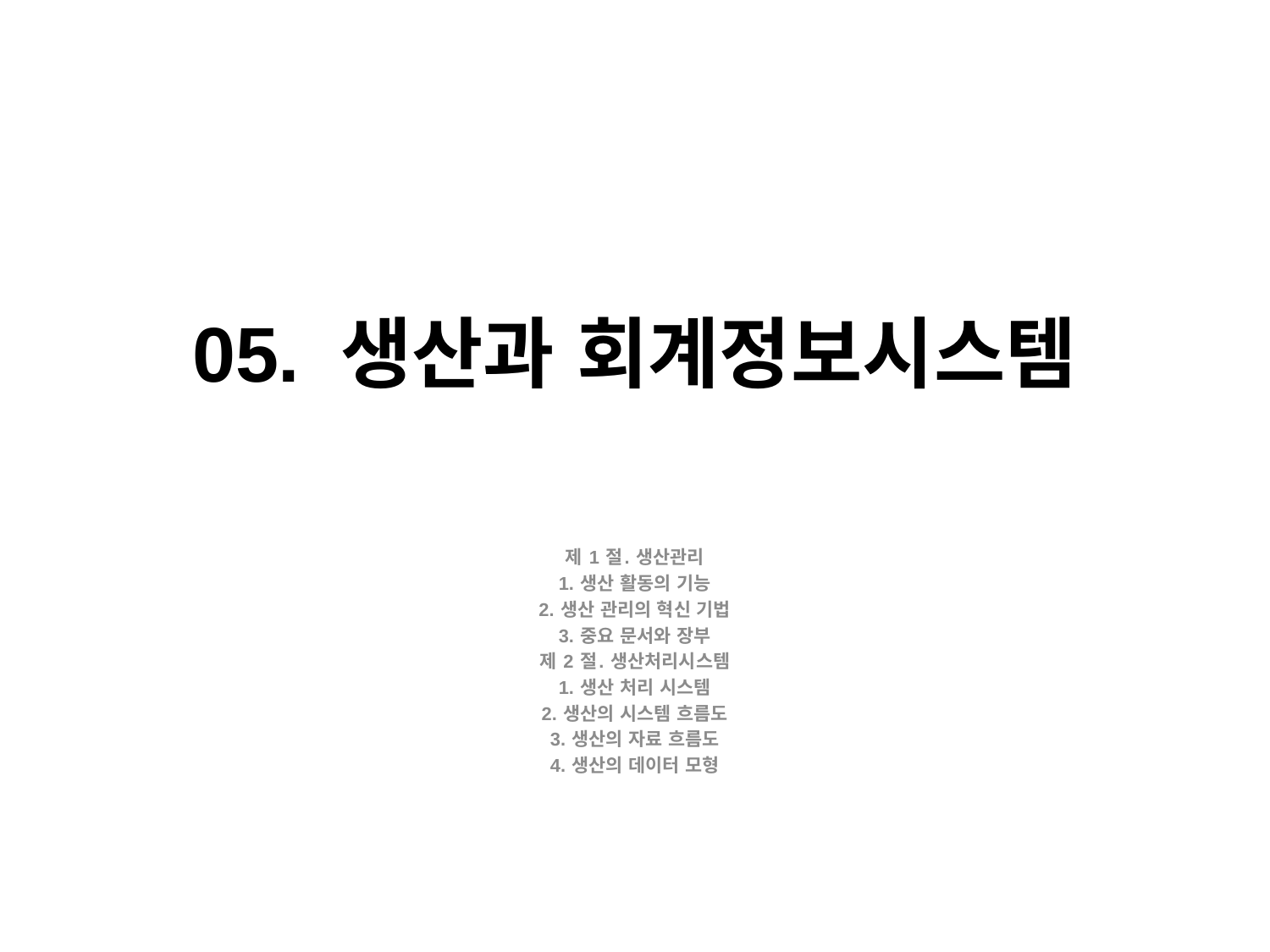

# 05. 생산과 회계정보시스템
제 1 절. 생산관리
1. 생산 활동의 기능
2. 생산 관리의 혁신 기법
3. 중요 문서와 장부
제 2 절. 생산처리시스템
1. 생산 처리 시스템
2. 생산의 시스템 흐름도
3. 생산의 자료 흐름도
4. 생산의 데이터 모형